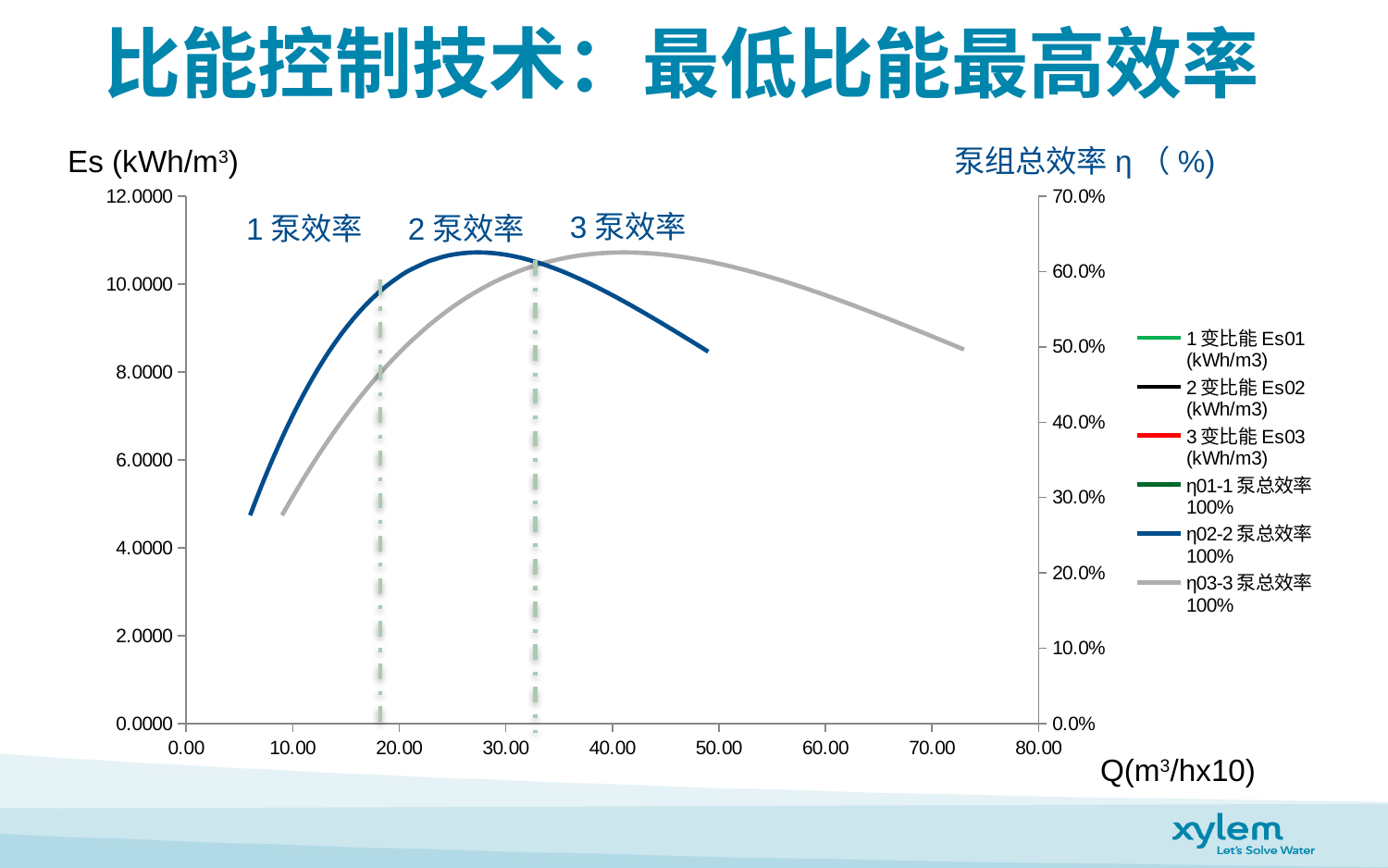

# 比能控制技术：最低比能最高效率
Es (kWh/m3)
泵组总效率η（%)

### Chart

| Category | 1变比能Es01
(kWh/m3) | 2变比能Es02
(kWh/m3) | 3变比能Es03
(kWh/m3) | 2定1（小）变比能Es21' | 2定2变（大、小）Es2(11') | η01-1泵总效率
100% | η02-2泵总效率
100% | η03-3泵总效率
100% |
|---|---|---|---|---|---|---|---|---|
3泵效率
1泵效率
2泵效率
Q(m3/hx10)